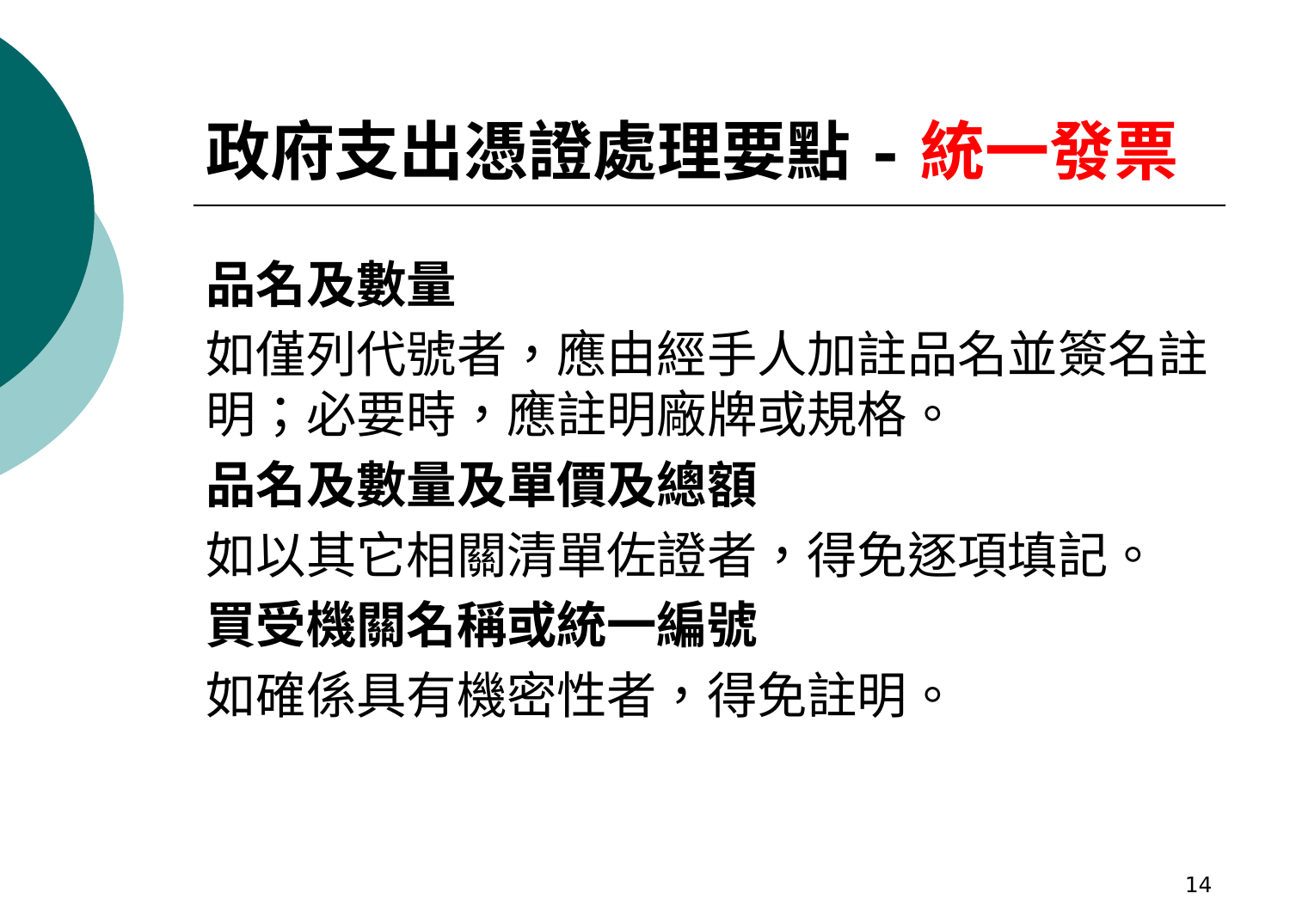

# 政府支出憑證處理要點-統一發票
品名及數量
如僅列代號者，應由經手人加註品名並簽名註明；必要時，應註明廠牌或規格。
品名及數量及單價及總額
如以其它相關清單佐證者，得免逐項填記。
買受機關名稱或統一編號
如確係具有機密性者，得免註明。

14